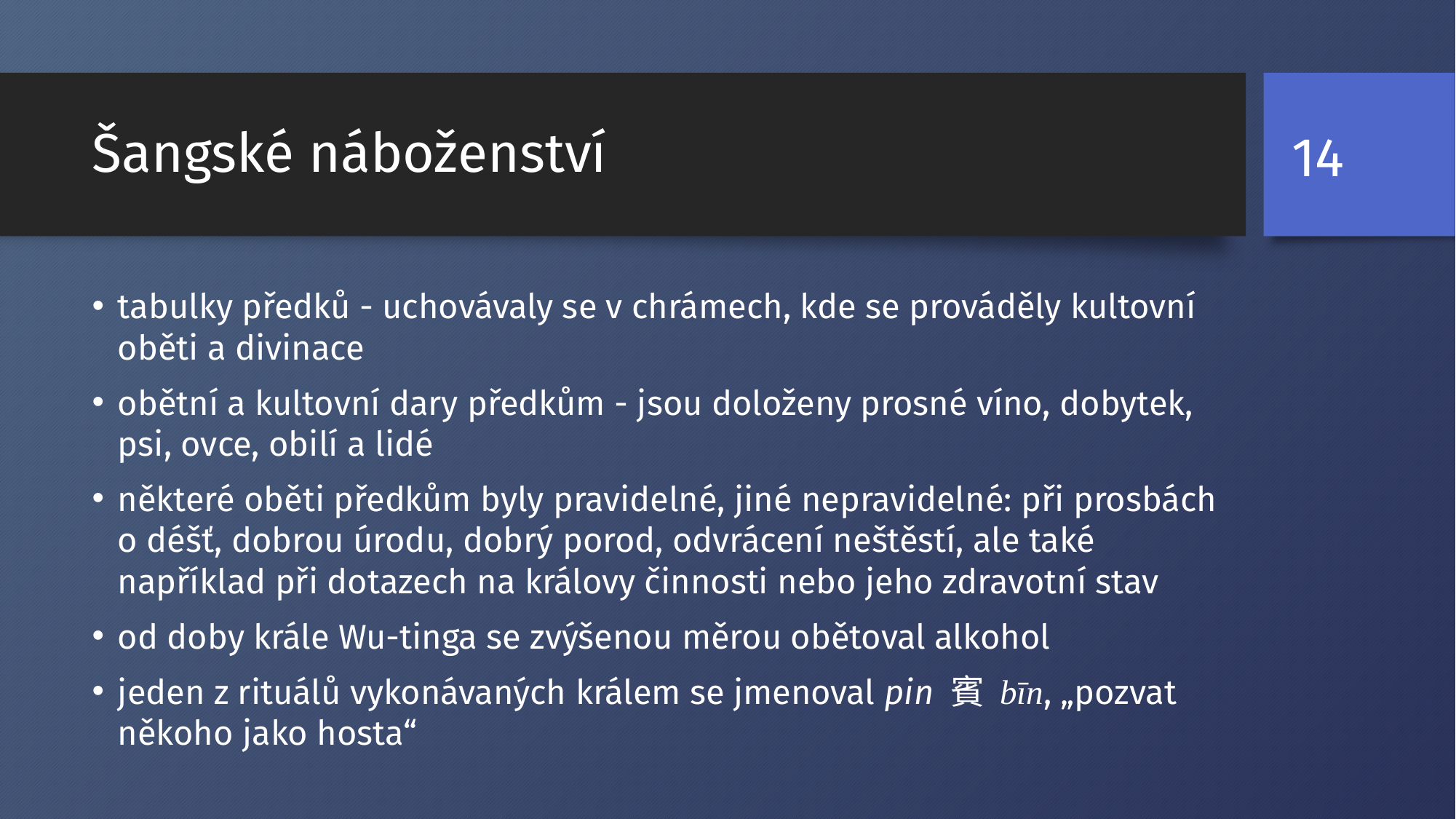

14
# Šangské náboženství
tabulky předků - uchovávaly se v chrámech, kde se prováděly kultovní oběti a divinace
obětní a kultovní dary předkům - jsou doloženy prosné víno, dobytek, psi, ovce, obilí a lidé
některé oběti předkům byly pravidelné, jiné nepravidelné: při prosbách o déšť, dobrou úrodu, dobrý porod, odvrácení neštěstí, ale také například při dotazech na královy činnosti nebo jeho zdravotní stav
od doby krále Wu-tinga se zvýšenou měrou obětoval alkohol
jeden z rituálů vykonávaných králem se jmenoval pin 賓 bīn, „pozvat někoho jako hosta“